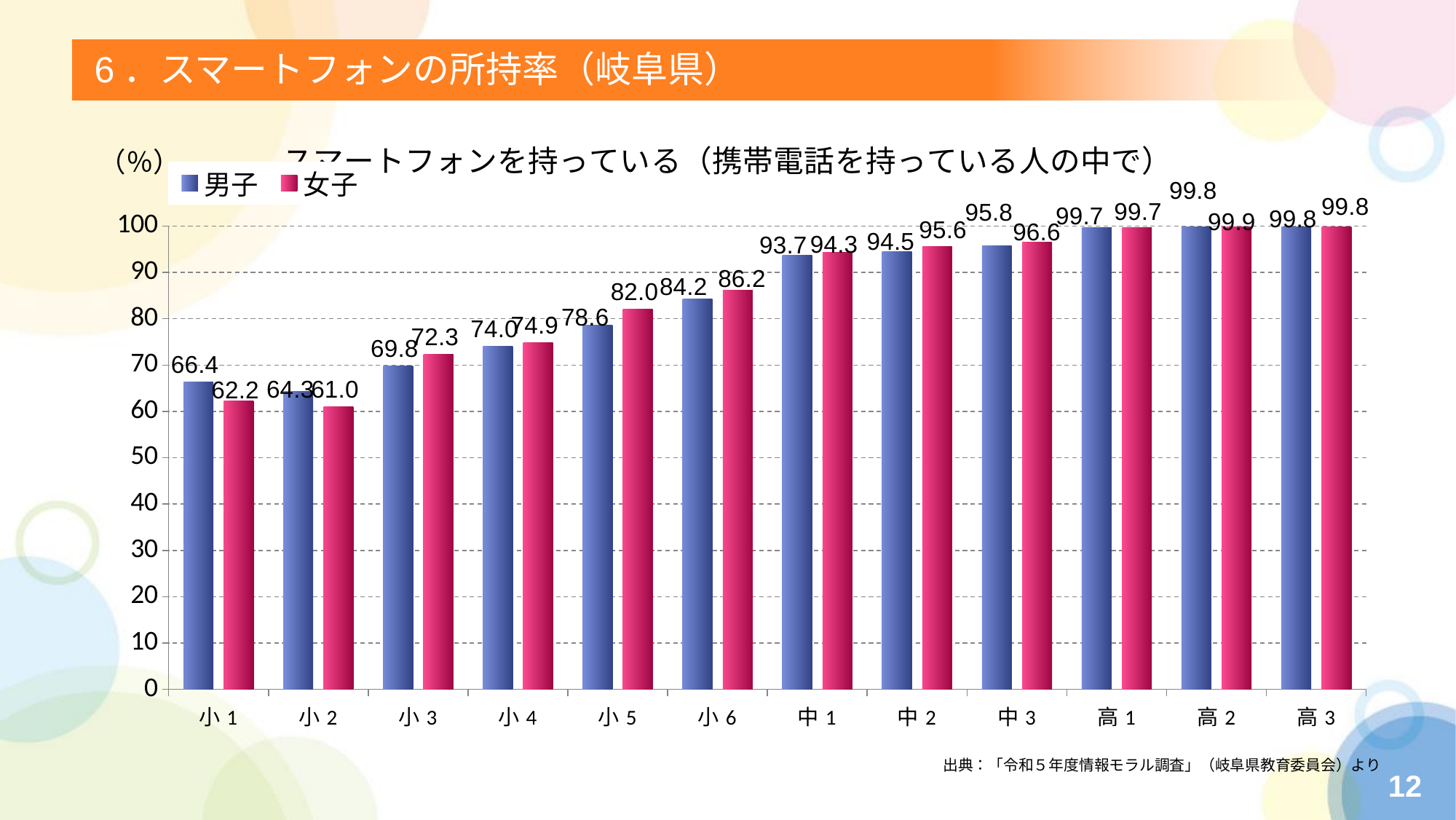

# 6．スマートフォンの所持率（岐阜県）

### Chart: スマートフォンを持っている（携帯電話を持っている人の中で）

| Category | 男子 | 女子 |
|---|---|---|
| 小1 | 66.4 | 62.2 |
| 小2 | 64.3 | 61.0 |
| 小3 | 69.8 | 72.3 |
| 小4 | 74.0 | 74.9 |
| 小5 | 78.6 | 82.0 |
| 小6 | 84.2 | 86.2 |
| 中1 | 93.7 | 94.3 |
| 中2 | 94.5 | 95.6 |
| 中3 | 95.8 | 96.6 |
| 高1 | 99.7 | 99.7 |
| 高2 | 99.8 | 99.9 |
| 高3 | 99.8 | 99.8 |
出典：「令和５年度情報モラル調査」（岐阜県教育委員会）より
12